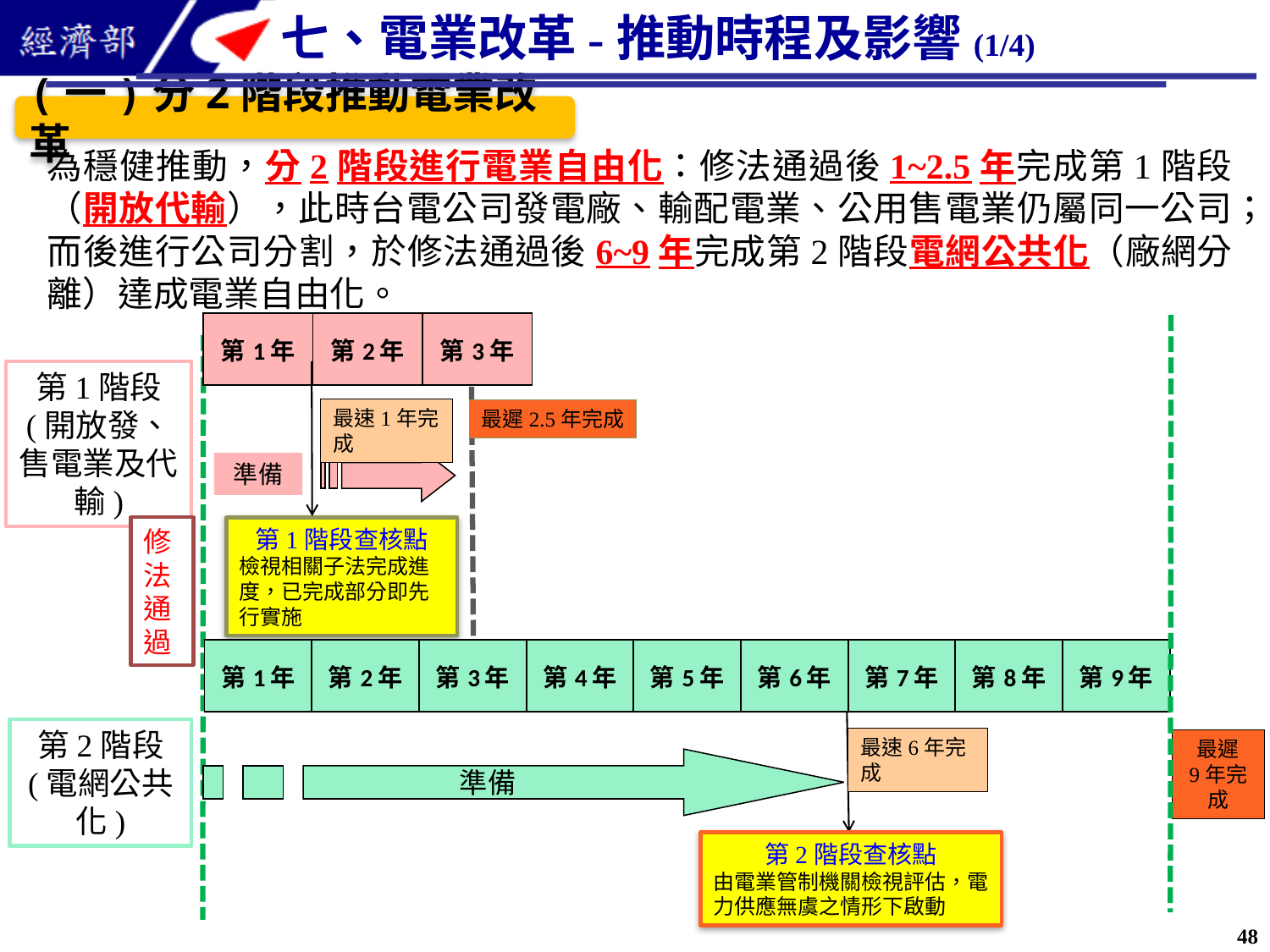

七、電業改革-推動時程及影響(1/4)

(一)分2階段推動電業改革
為穩健推動，分2階段進行電業自由化：修法通過後1~2.5年完成第1階段（開放代輸），此時台電公司發電廠、輸配電業、公用售電業仍屬同一公司；而後進行公司分割，於修法通過後6~9年完成第2階段電網公共化（廠網分離）達成電業自由化。
| 第1年 | 第2年 | 第3年 |
| --- | --- | --- |

第1階段
(開放發、售電業及代輸)

最速1年完成
最遲2.5年完成

準備
修法通過
第1階段查核點
檢視相關子法完成進度，已完成部分即先行實施
| 第1年 | 第2年 | 第3年 | 第4年 | 第5年 | 第6年 | 第7年 | 第8年 | 第9年 |
| --- | --- | --- | --- | --- | --- | --- | --- | --- |
第2階段
(電網公共化)
最速6年完成
最遲
9年完成

準備
第2階段查核點
由電業管制機關檢視評估，電力供應無虞之情形下啟動
48